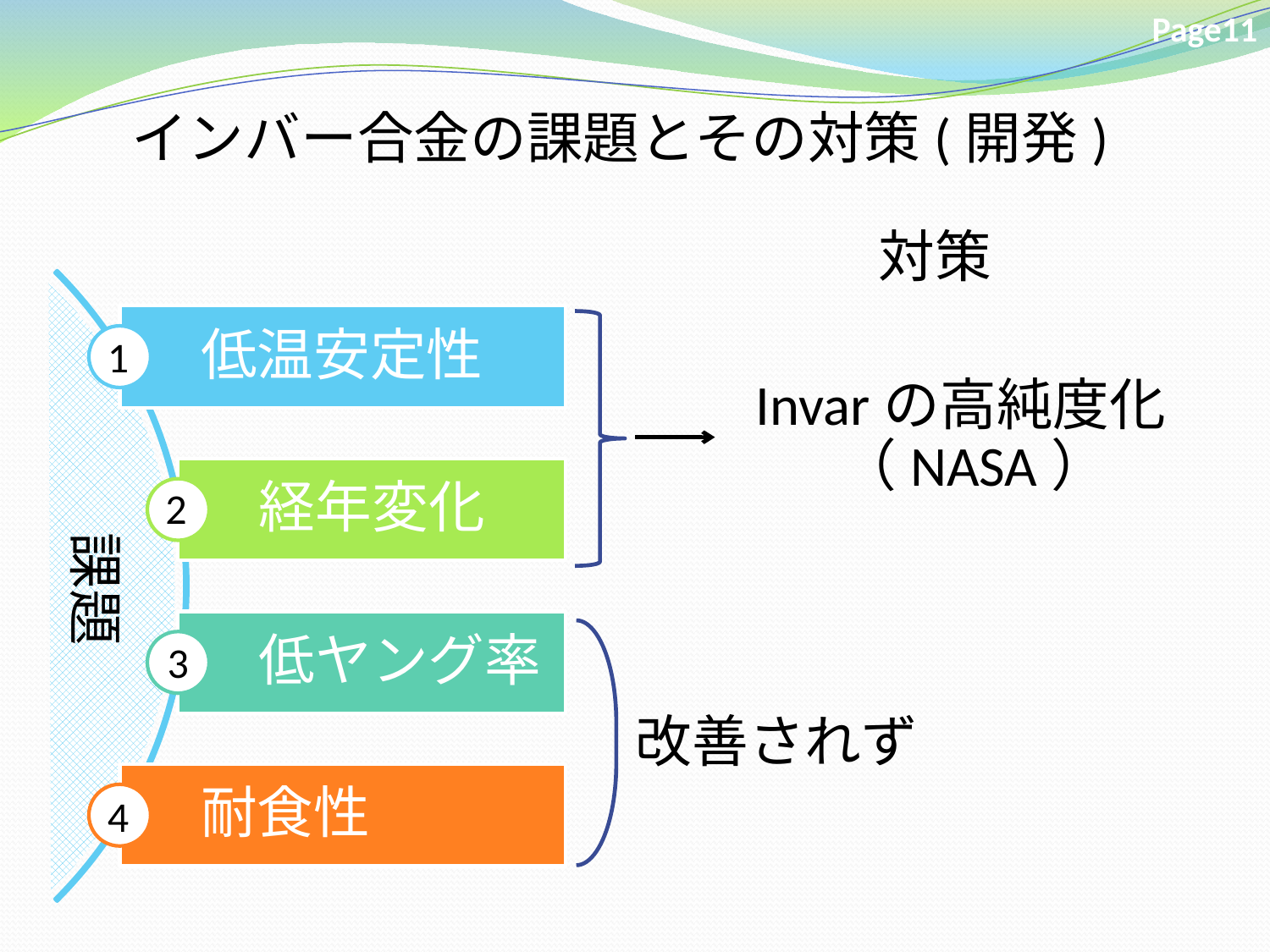

Page11
インバー合金の課題とその対策(開発)
低温安定性
経年変化
低ヤング率
耐食性

対策

1
Invarの高純度化
（NASA）
課題
2

3
改善されず
4